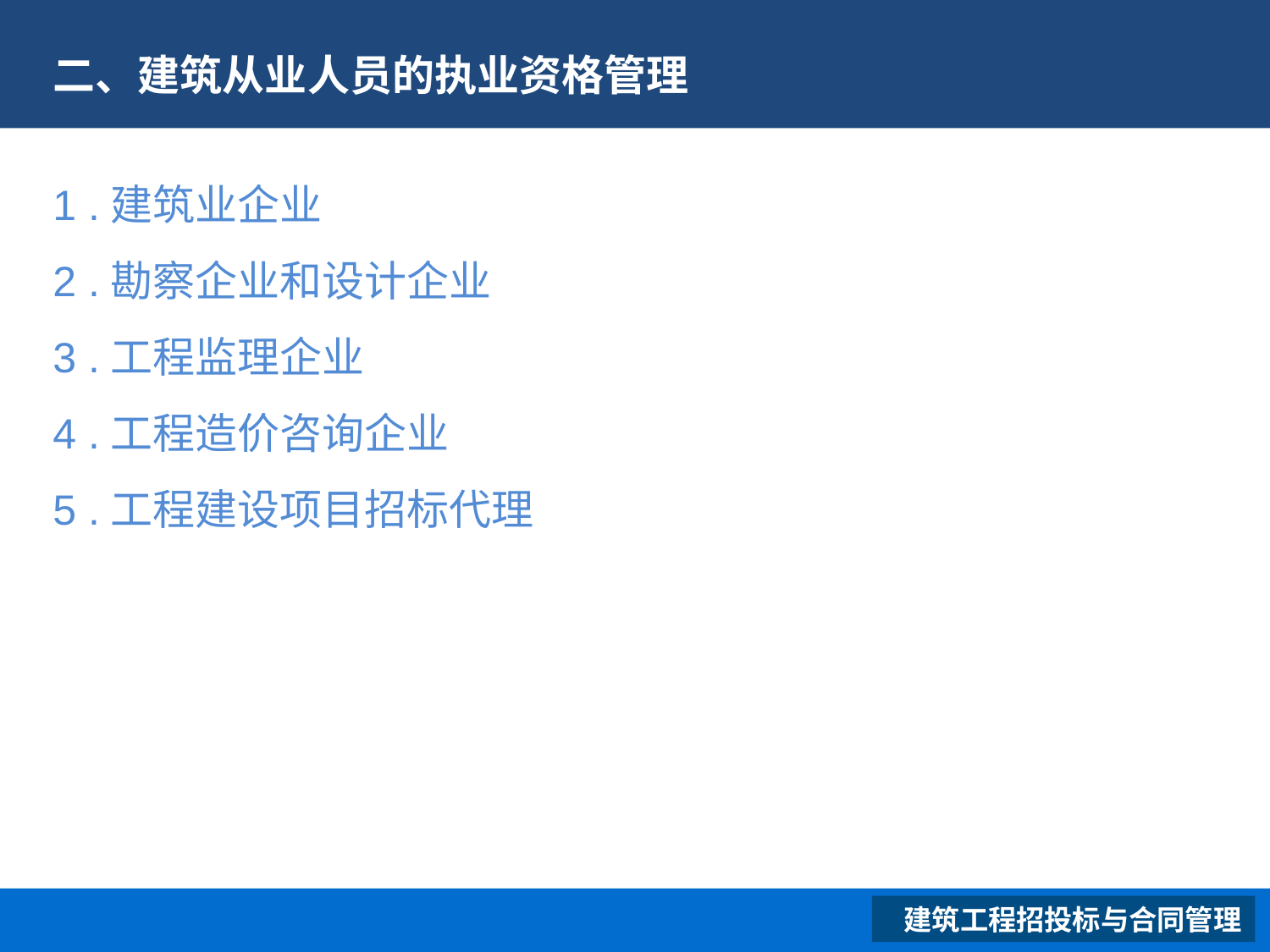

# 二、建筑从业人员的执业资格管理
   1 .建筑业企业
   2 .勘察企业和设计企业
   3 .工程监理企业
   4 .工程造价咨询企业
   5 .工程建设项目招标代理

  建筑工程招投标与合同管理
XXXXXXXXXXXXXXXXXX